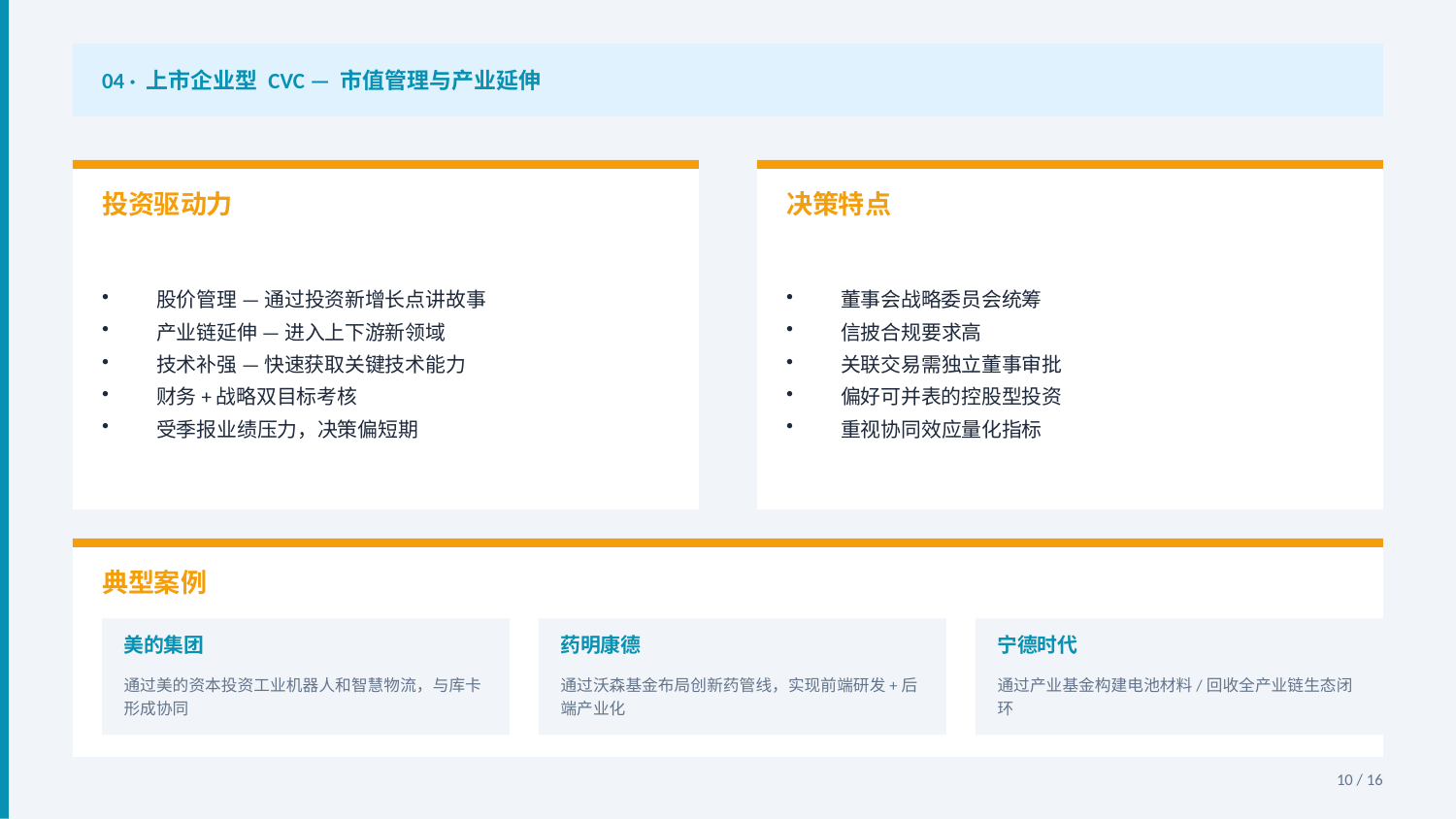

04 · 上市企业型 CVC — 市值管理与产业延伸

投资驱动力
决策特点
股价管理 — 通过投资新增长点讲故事
产业链延伸 — 进入上下游新领域
技术补强 — 快速获取关键技术能力
财务+战略双目标考核
受季报业绩压力，决策偏短期
董事会战略委员会统筹
信披合规要求高
关联交易需独立董事审批
偏好可并表的控股型投资
重视协同效应量化指标

典型案例

美的集团
药明康德
宁德时代
通过美的资本投资工业机器人和智慧物流，与库卡形成协同
通过沃森基金布局创新药管线，实现前端研发+后端产业化
通过产业基金构建电池材料/回收全产业链生态闭环
10 / 16